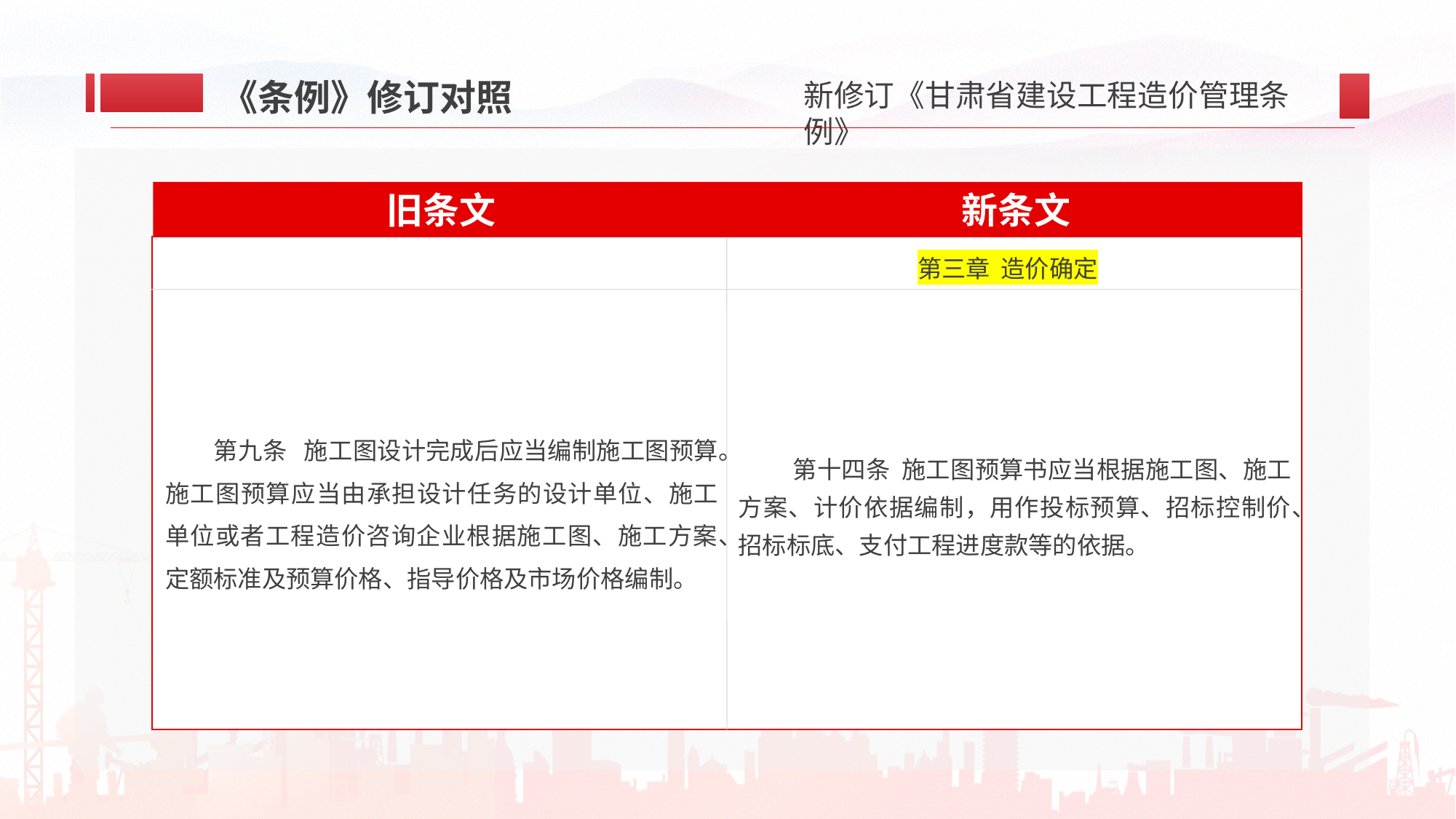

《条例》修订对照
新条文
旧条文

第十四条  施工图预算书应当根据施工图、施工方案、计价依据编制，用作投标预算、招标控制价、招标标底、支付工程进度款等的依据。
第三章  造价确定

第九条   施工图设计完成后应当编制施工图预算。施工图预算应当由承担设计任务的设计单位、施工单位或者工程造价咨询企业根据施工图、施工方案、定额标准及预算价格、指导价格及市场价格编制。